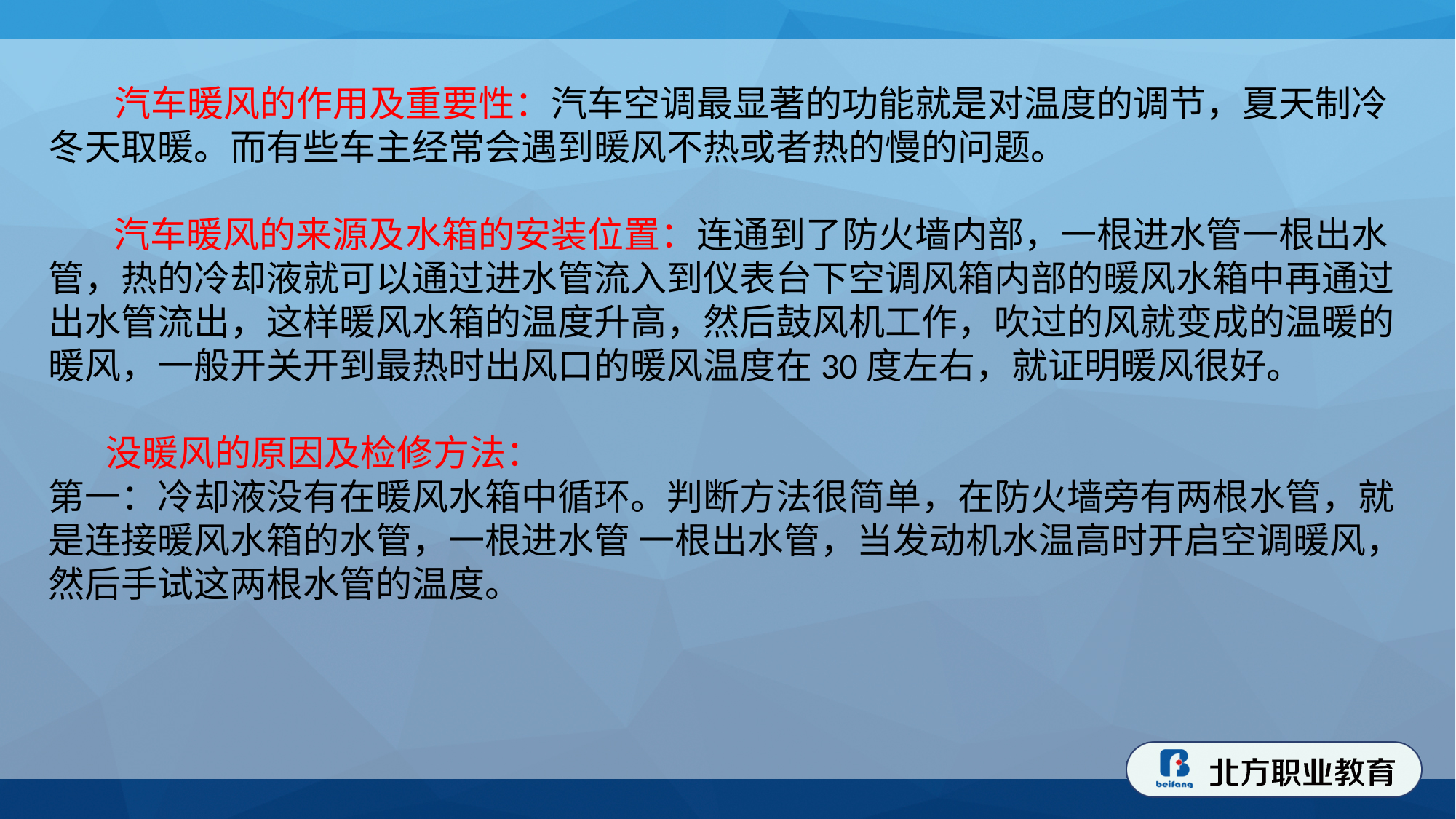

汽车暖风的作用及重要性：汽车空调最显著的功能就是对温度的调节，夏天制冷 冬天取暖。而有些车主经常会遇到暖风不热或者热的慢的问题。

       汽车暖风的来源及水箱的安装位置：连通到了防火墙内部，一根进水管一根出水管，热的冷却液就可以通过进水管流入到仪表台下空调风箱内部的暖风水箱中再通过出水管流出，这样暖风水箱的温度升高，然后鼓风机工作，吹过的风就变成的温暖的暖风，一般开关开到最热时出风口的暖风温度在30度左右，就证明暖风很好。

      没暖风的原因及检修方法：
第一：冷却液没有在暖风水箱中循环。判断方法很简单，在防火墙旁有两根水管，就是连接暖风水箱的水管，一根进水管 一根出水管，当发动机水温高时开启空调暖风，然后手试这两根水管的温度。